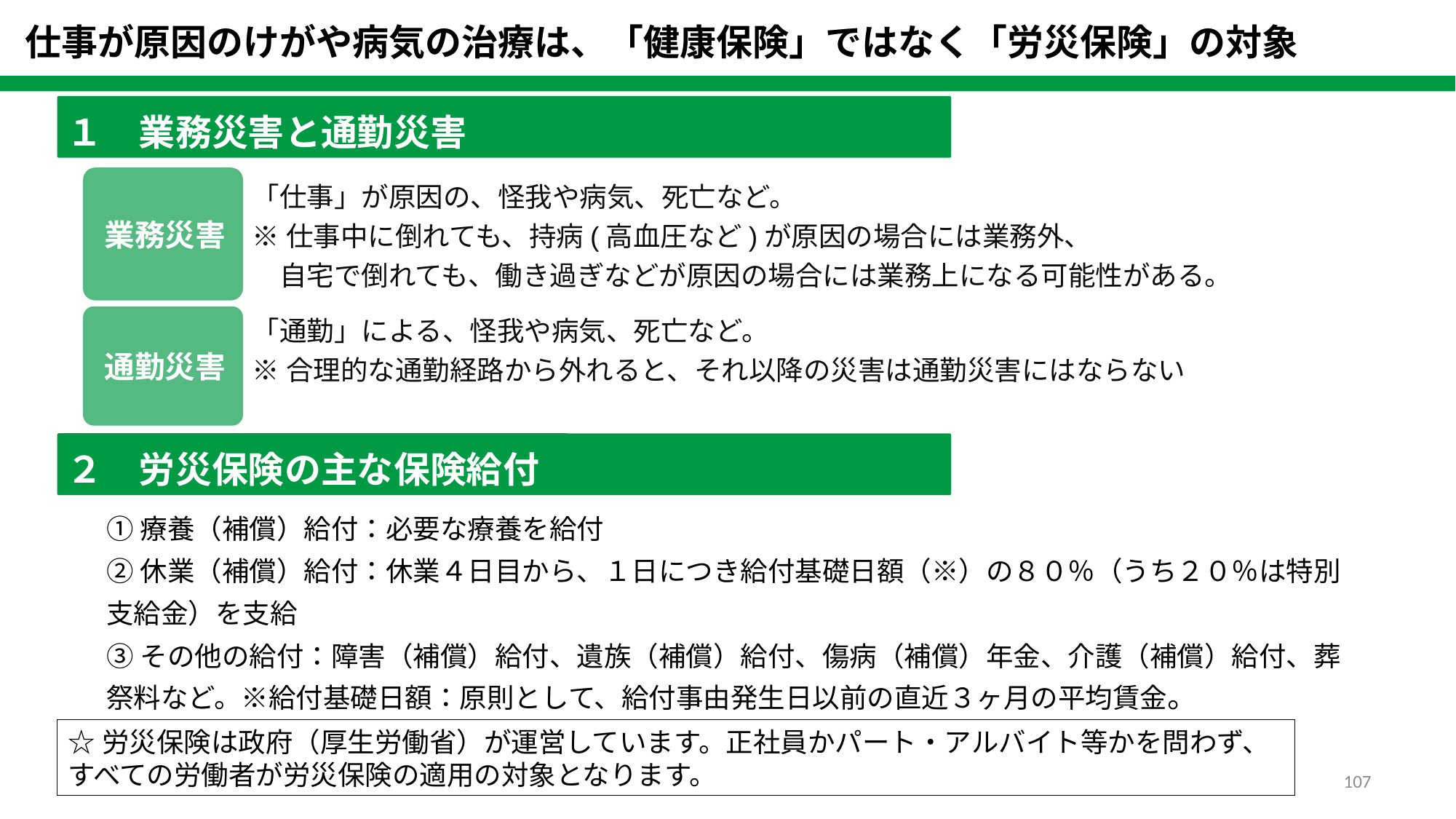

仕事が原因のけがや病気の治療は、「健康保険」ではなく「労災保険」の対象

１　業務災害と通勤災害
業務災害
「仕事」が原因の、怪我や病気、死亡など。
※仕事中に倒れても、持病(高血圧など)が原因の場合には業務外、
　自宅で倒れても、働き過ぎなどが原因の場合には業務上になる可能性がある。
「通勤」による、怪我や病気、死亡など。
※合理的な通勤経路から外れると、それ以降の災害は通勤災害にはならない
通勤災害
２　労災保険の主な保険給付
①療養（補償）給付：必要な療養を給付
②休業（補償）給付：休業４日目から、１日につき給付基礎日額（※）の８０％（うち２０％は特別支給金）を支給
③その他の給付：障害（補償）給付、遺族（補償）給付、傷病（補償）年金、介護（補償）給付、葬祭料など。※給付基礎日額：原則として、給付事由発生日以前の直近３ヶ月の平均賃金。
☆労災保険は政府（厚生労働省）が運営しています。正社員かパート・アルバイト等かを問わず、すべての労働者が労災保険の適用の対象となります。
107